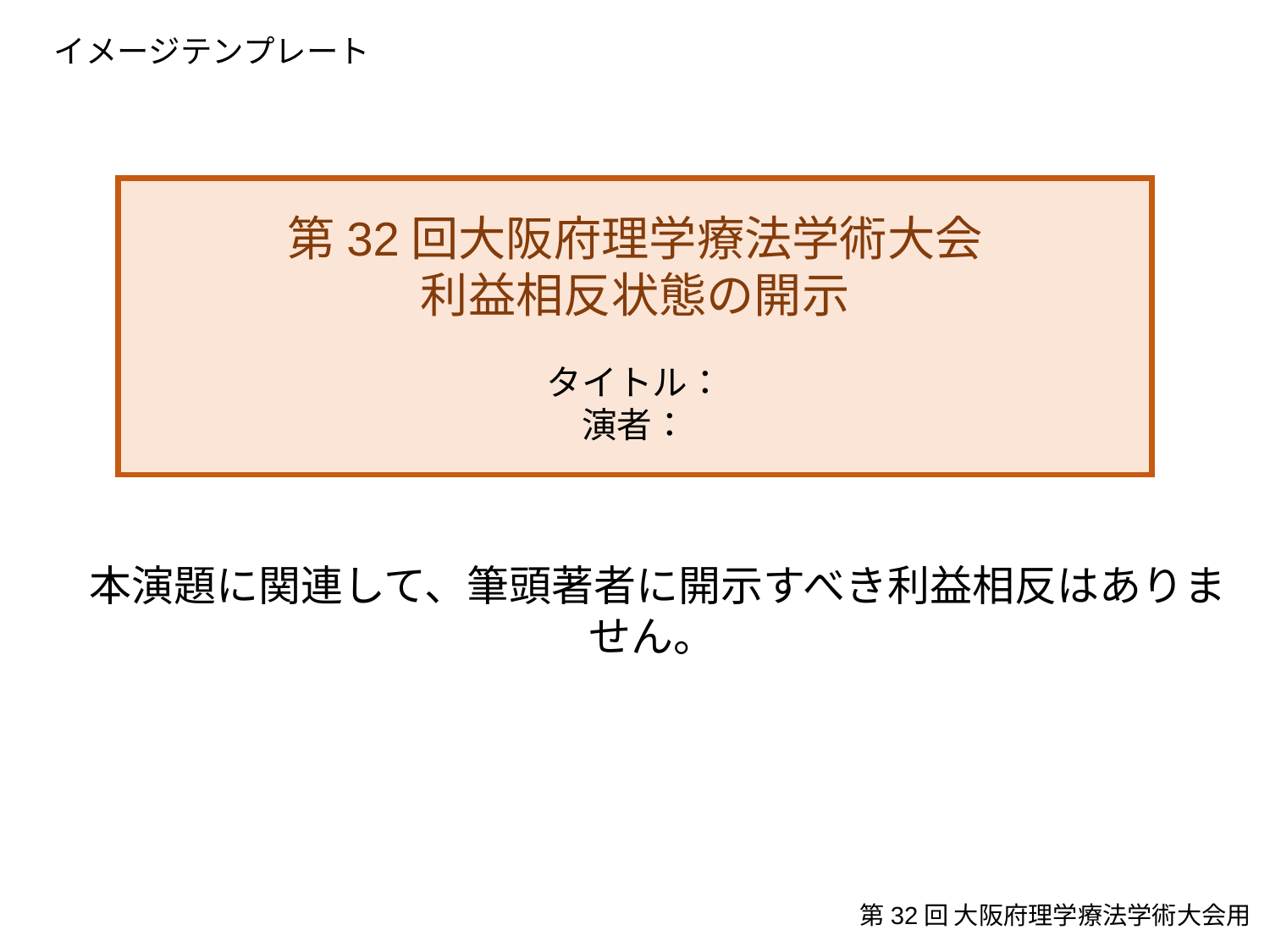

イメージテンプレート
第32回大阪府理学療法学術大会
利益相反状態の開示

タイトル：
演者：
本演題に関連して、筆頭著者に開示すべき利益相反はありません。
第32回 大阪府理学療法学術大会用